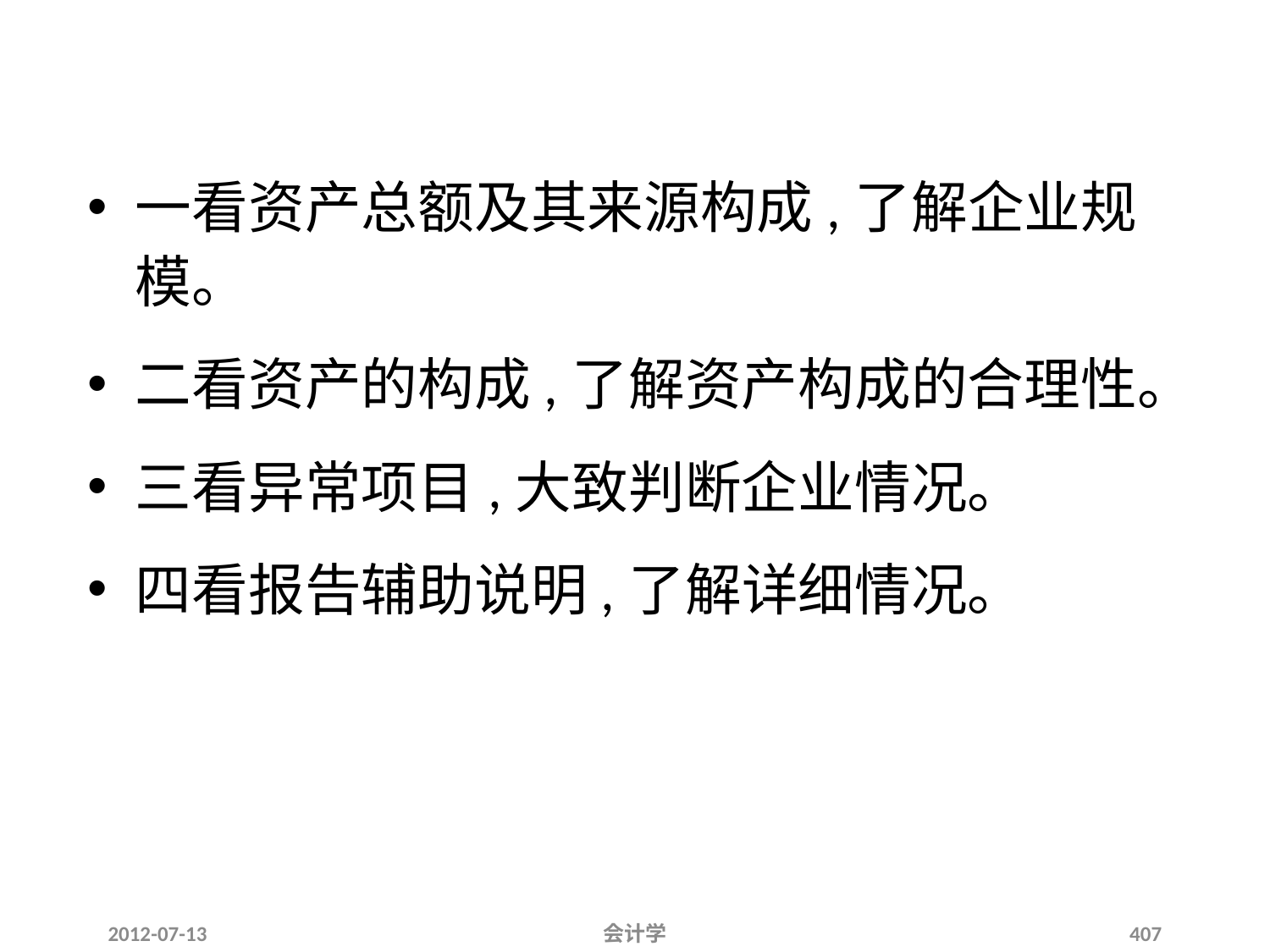

# 二、资产负债表的快速阅读(四看)
一看资产总额及其来源构成,了解企业规模。
二看资产的构成,了解资产构成的合理性。
三看异常项目,大致判断企业情况。
四看报告辅助说明,了解详细情况。

2012-07-13
会计学
407